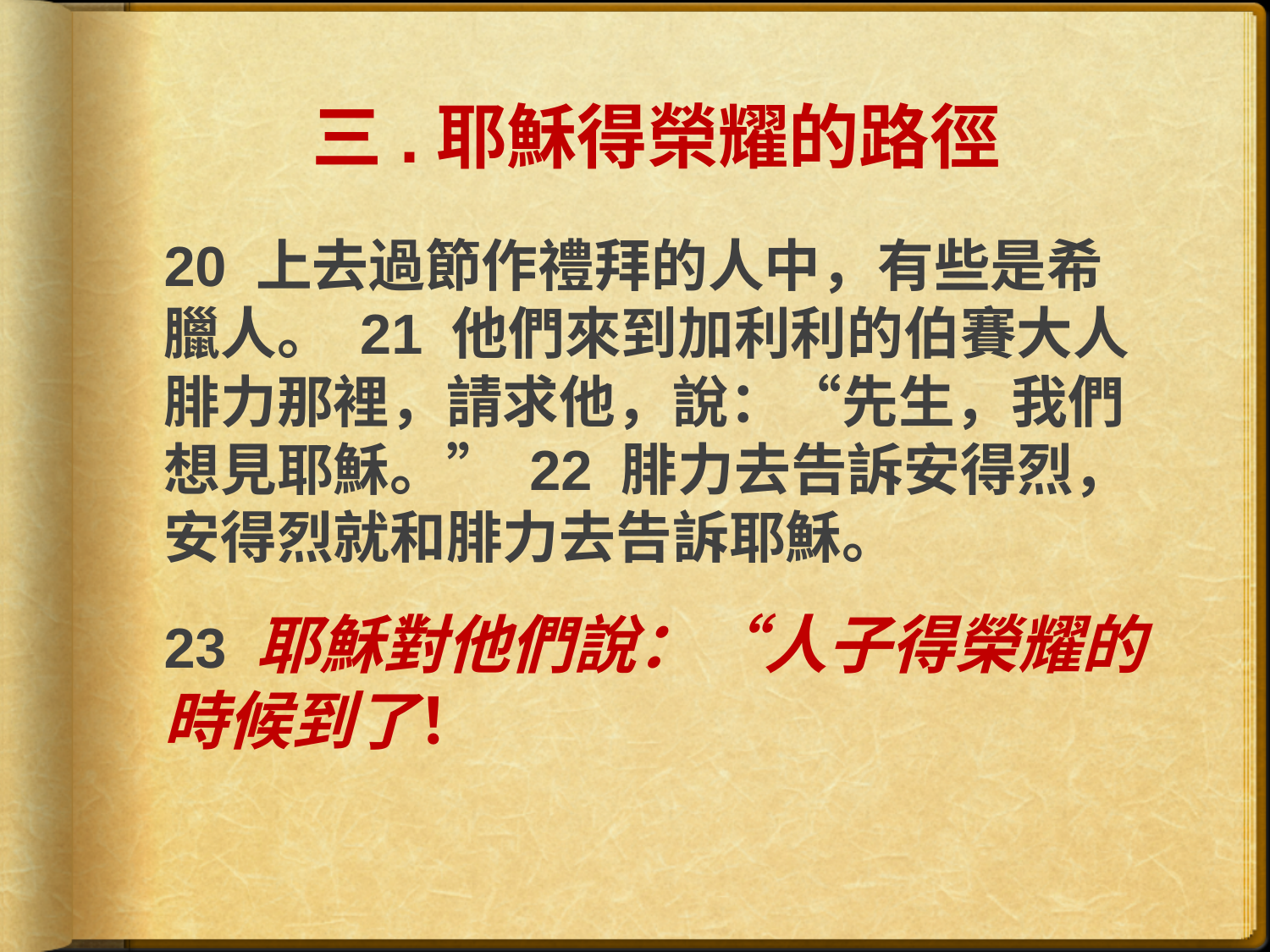

# 三.耶穌得榮耀的路徑
20 上去過節作禮拜的人中，有些是希臘人。 21 他們來到加利利的伯賽大人腓力那裡，請求他，說：“先生，我們想見耶穌。” 22 腓力去告訴安得烈，安得烈就和腓力去告訴耶穌。
23 耶穌對他們說：“人子得榮耀的時候到了！